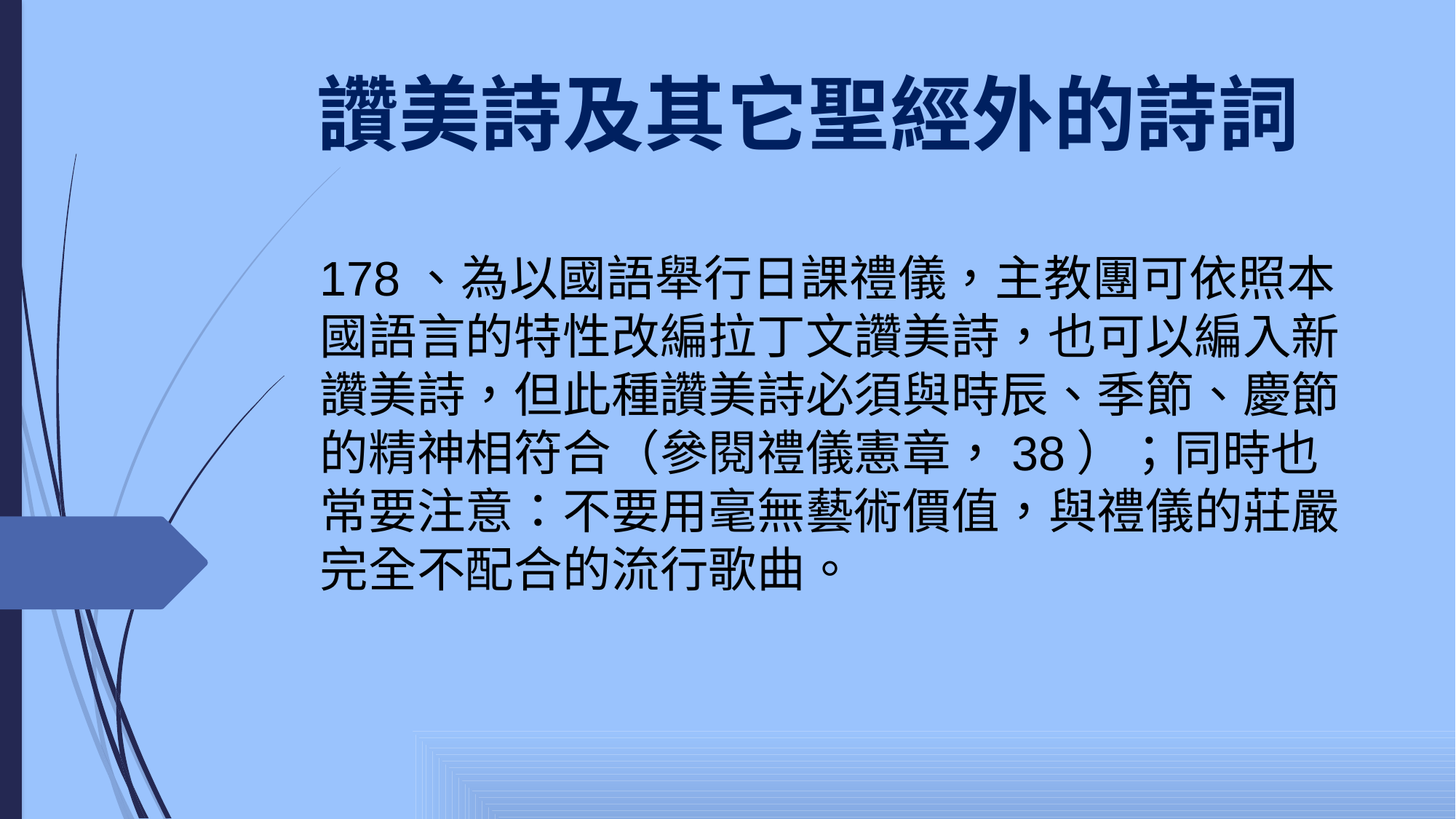

# 讚美詩及其它聖經外的詩詞
178、為以國語舉行日課禮儀，主教團可依照本國語言的特性改編拉丁文讚美詩，也可以編入新讚美詩，但此種讚美詩必須與時辰、季節、慶節的精神相符合（參閱禮儀憲章，38）；同時也常要注意：不要用毫無藝術價值，與禮儀的莊嚴完全不配合的流行歌曲。